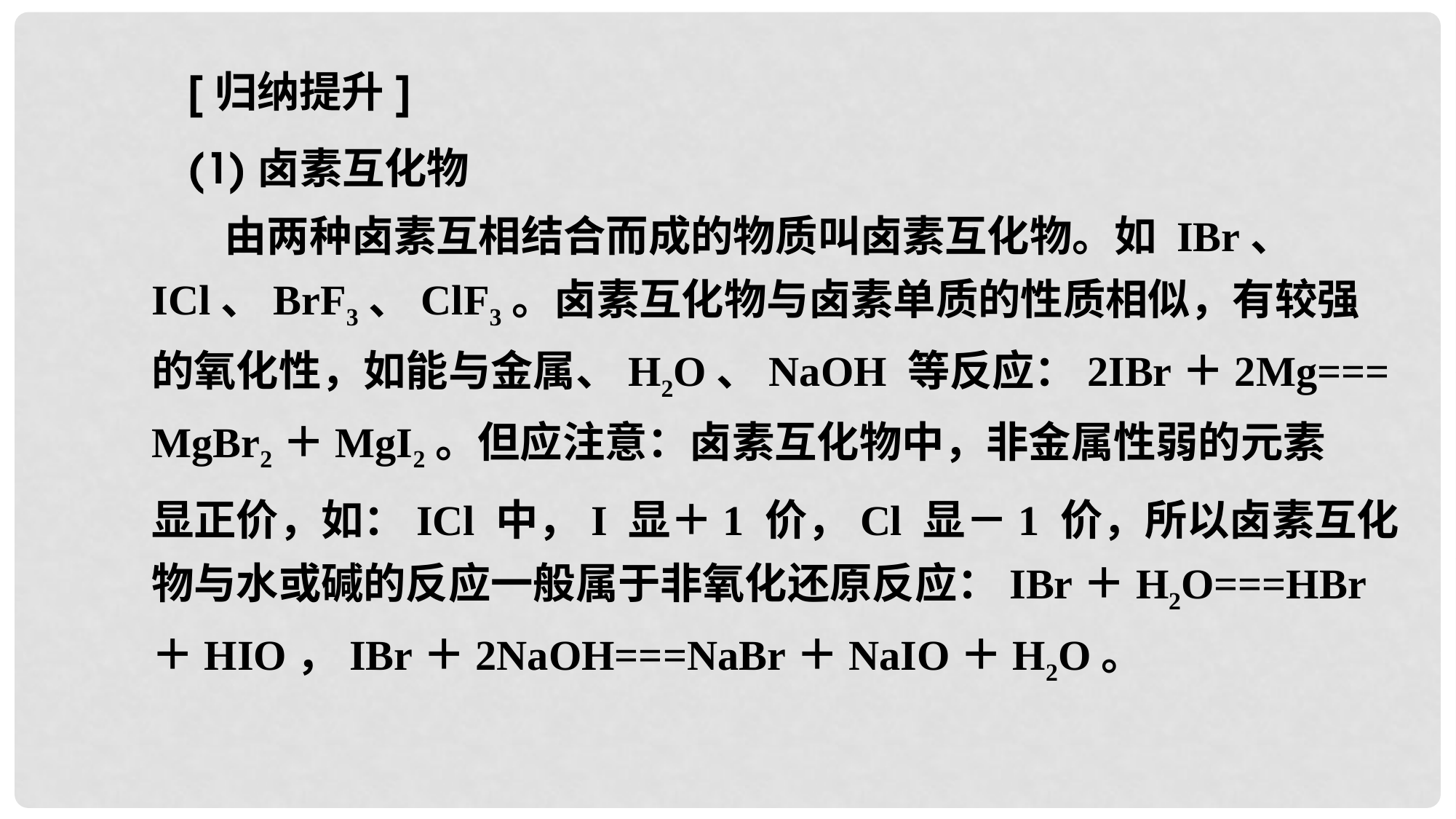

[归纳提升]
(1)卤素互化物
	由两种卤素互相结合而成的物质叫卤素互化物。如 IBr、

ICl、BrF3、ClF3。卤素互化物与卤素单质的性质相似，有较强

的氧化性，如能与金属、H2O、NaOH 等反应：2IBr＋2Mg===

MgBr2＋MgI2。但应注意：卤素互化物中，非金属性弱的元素

显正价，如：ICl 中，I 显＋1 价，Cl 显－1 价，所以卤素互化

物与水或碱的反应一般属于非氧化还原反应：IBr＋H2O===HBr

＋HIO，IBr＋2NaOH===NaBr＋NaIO＋H2O。